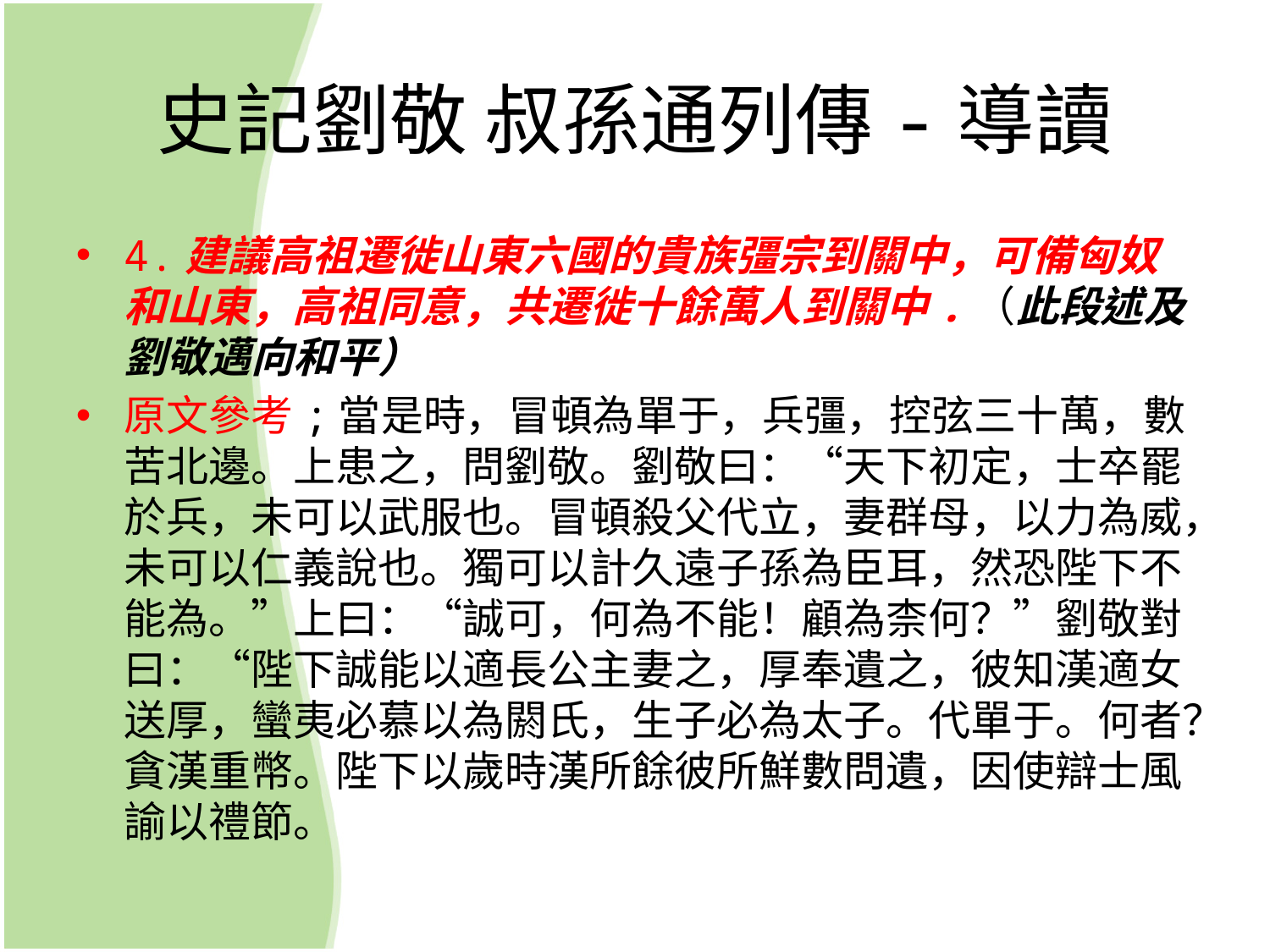

# 史記劉敬 叔孫通列傳-導讀
4.建議高祖遷徙山東六國的貴族彊宗到關中，可備匈奴和山東，高祖同意，共遷徙十餘萬人到關中.（此段述及劉敬邁向和平）
原文參考;當是時，冒頓為單于，兵彊，控弦三十萬，數苦北邊。上患之，問劉敬。劉敬曰：“天下初定，士卒罷於兵，未可以武服也。冒頓殺父代立，妻群母，以力為威，未可以仁義說也。獨可以計久遠子孫為臣耳，然恐陛下不能為。”上曰：“誠可，何為不能！顧為柰何？”劉敬對曰：“陛下誠能以適長公主妻之，厚奉遺之，彼知漢適女送厚，蠻夷必慕以為閼氏，生子必為太子。代單于。何者？貪漢重幣。陛下以歲時漢所餘彼所鮮數問遺，因使辯士風諭以禮節。